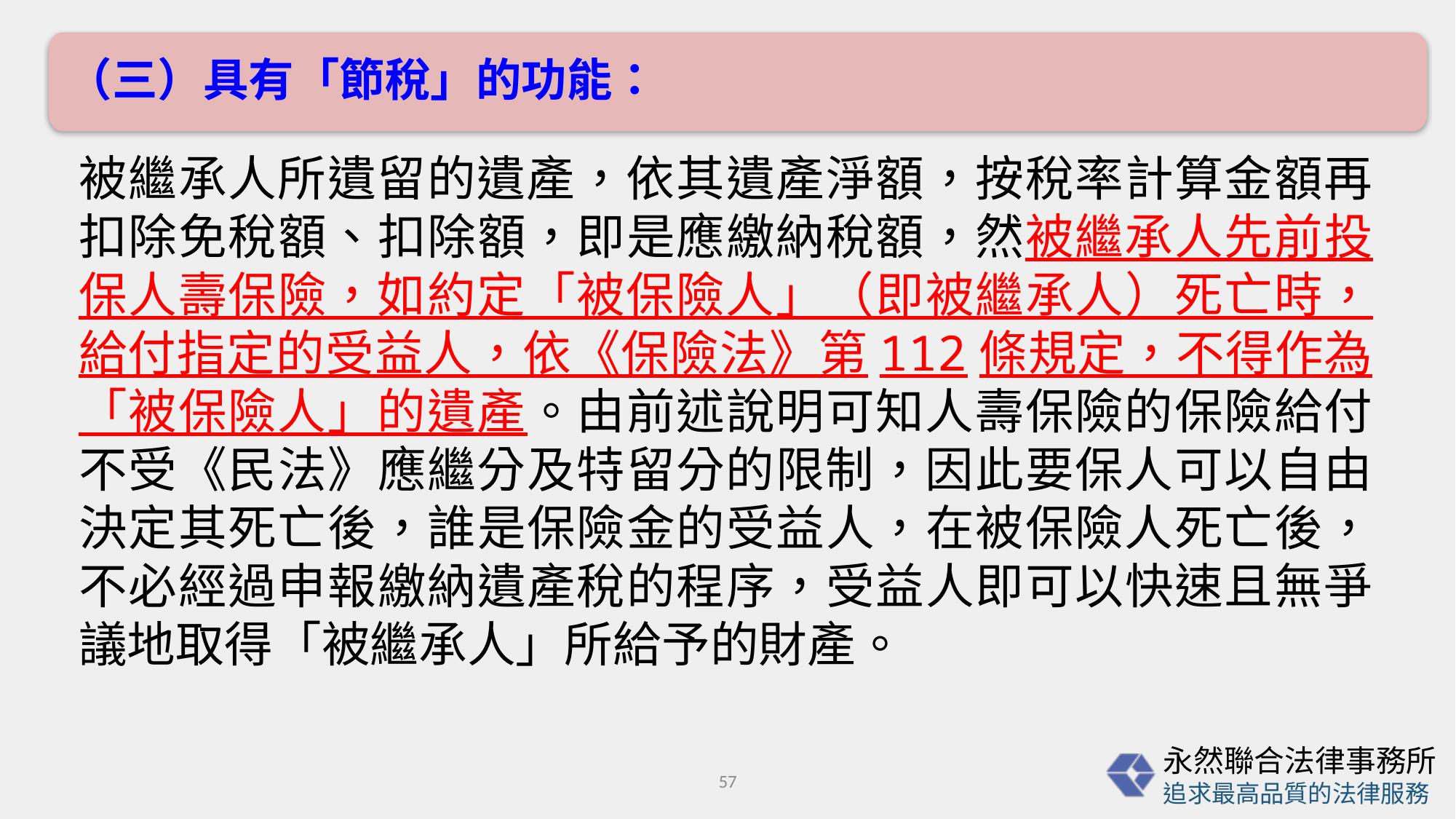

（三）具有「節稅」的功能：
被繼承人所遺留的遺產，依其遺產淨額，按稅率計算金額再扣除免稅額、扣除額，即是應繳納稅額，然被繼承人先前投保人壽保險，如約定「被保險人」（即被繼承人）死亡時，給付指定的受益人，依《保險法》第112條規定，不得作為「被保險人」的遺產。由前述說明可知人壽保險的保險給付不受《民法》應繼分及特留分的限制，因此要保人可以自由決定其死亡後，誰是保險金的受益人，在被保險人死亡後，不必經過申報繳納遺產稅的程序，受益人即可以快速且無爭議地取得「被繼承人」所給予的財產。

57